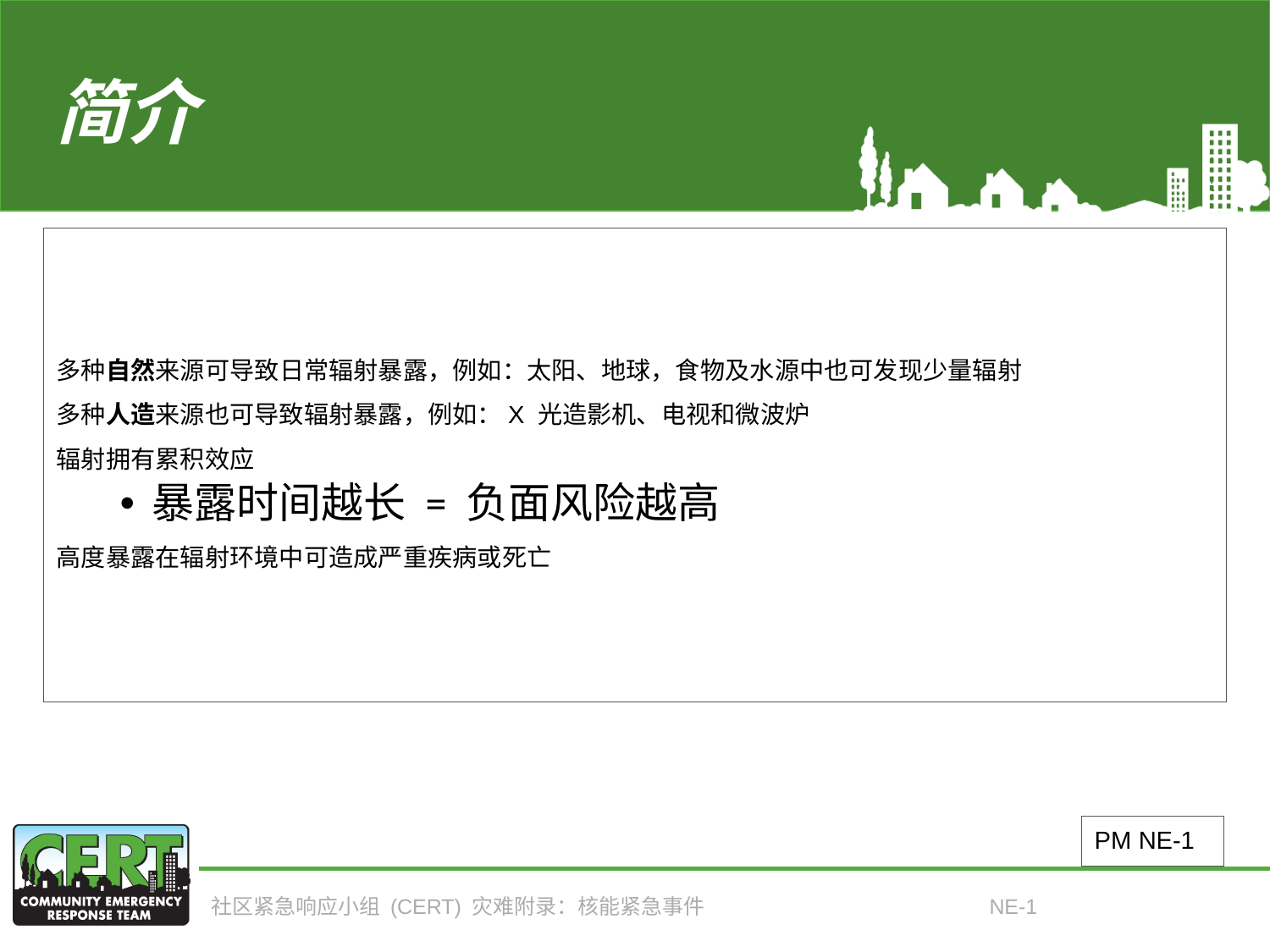

# 简介
多种自然来源可导致日常辐射暴露，例如：太阳、地球，食物及水源中也可发现少量辐射
多种人造来源也可导致辐射暴露，例如：X 光造影机、电视和微波炉
辐射拥有累积效应
暴露时间越长 = 负面风险越高
高度暴露在辐射环境中可造成严重疾病或死亡
PM NE-1
社区紧急响应小组 (CERT) 灾难附录：核能紧急事件
NE-1